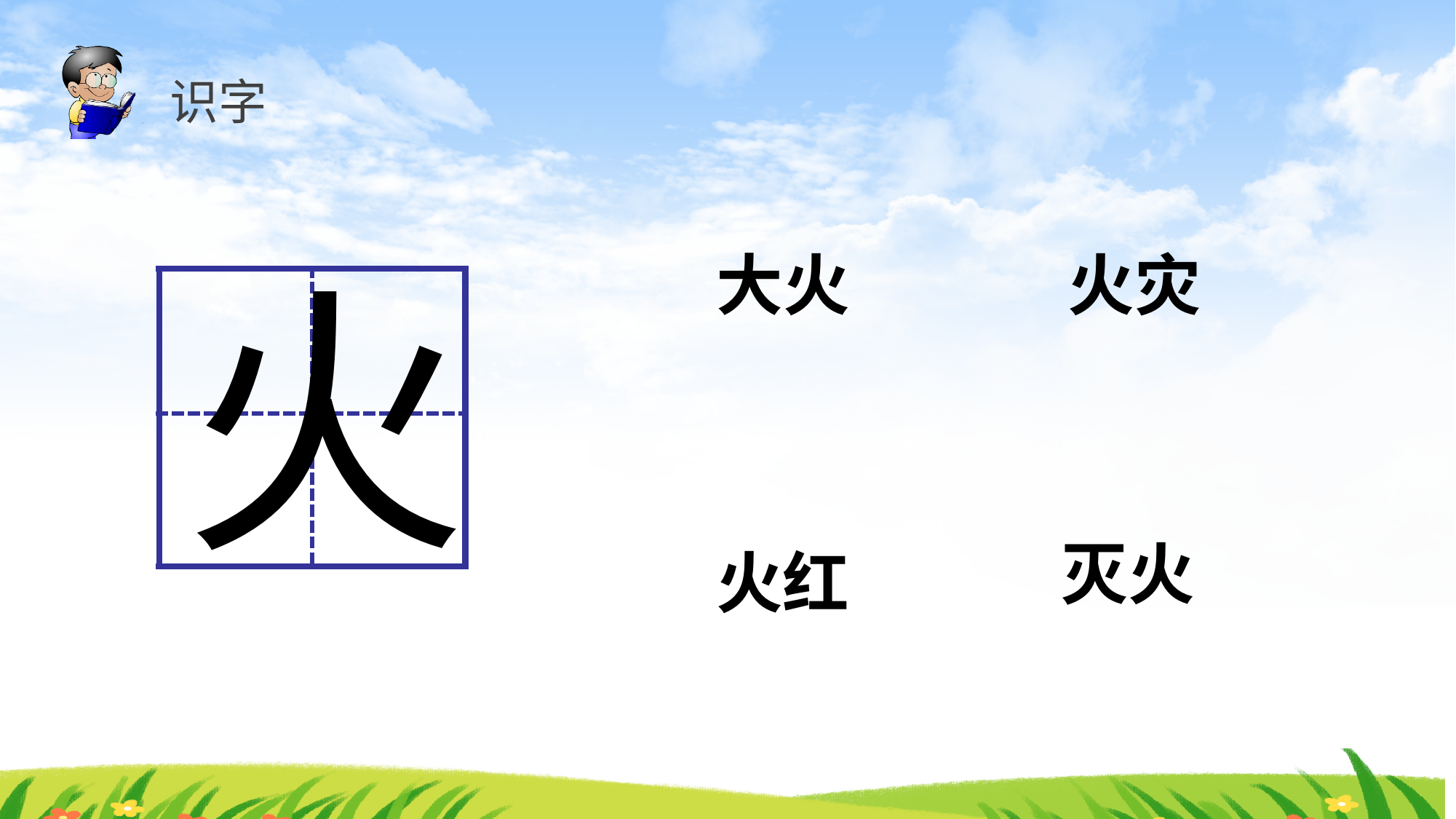

识字
火
大火
火灾
|  |  |
| --- | --- |
|  |  |
灭火
火红